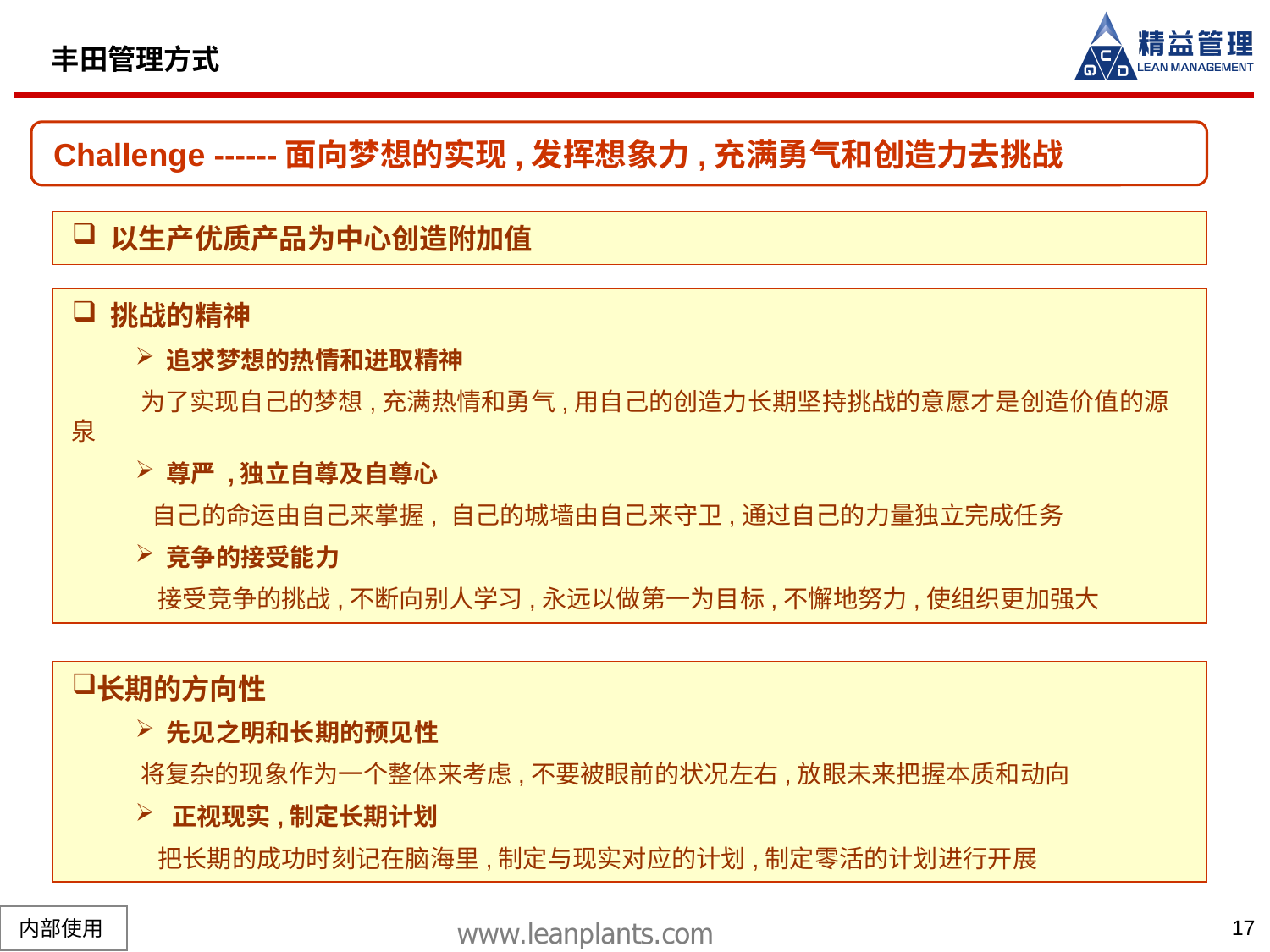

丰田管理方式
Challenge ------面向梦想的实现,发挥想象力,充满勇气和创造力去挑战
 以生产优质产品为中心创造附加值
 挑战的精神
 追求梦想的热情和进取精神
           为了实现自己的梦想,充满热情和勇气,用自己的创造力长期坚持挑战的意愿才是创造价值的源泉
 尊严 ,独立自尊及自尊心
  自己的命运由自己来掌握, 自己的城墙由自己来守卫,通过自己的力量独立完成任务
 竞争的接受能力
   接受竞争的挑战,不断向别人学习,永远以做第一为目标,不懈地努力,使组织更加强大
长期的方向性
 先见之明和长期的预见性
           将复杂的现象作为一个整体来考虑,不要被眼前的状况左右,放眼未来把握本质和动向
  正视现实,制定长期计划
   把长期的成功时刻记在脑海里,制定与现实对应的计划,制定零活的计划进行开展
内部使用